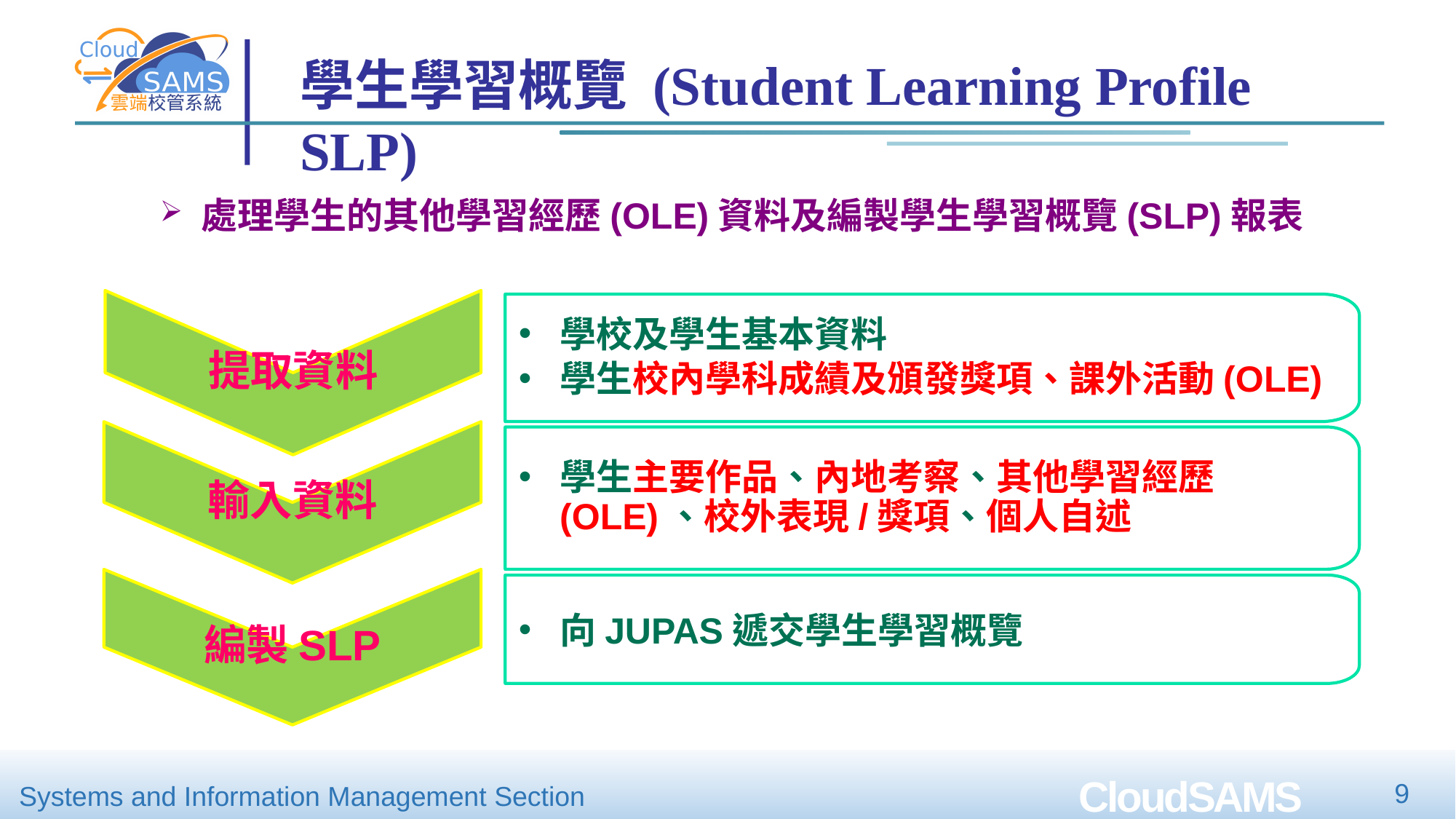

學生學習概覽 (Student Learning Profile SLP)
處理學生的其他學習經歷(OLE)資料及編製學生學習概覽(SLP)報表

提取資料
學校及學生基本資料
學生校內學科成績及頒發獎項、課外活動(OLE)
輸入資料
學生主要作品、內地考察、其他學習經歷(OLE)、校外表現/獎項、個人自述
編製SLP
向JUPAS遞交學生學習概覽
9